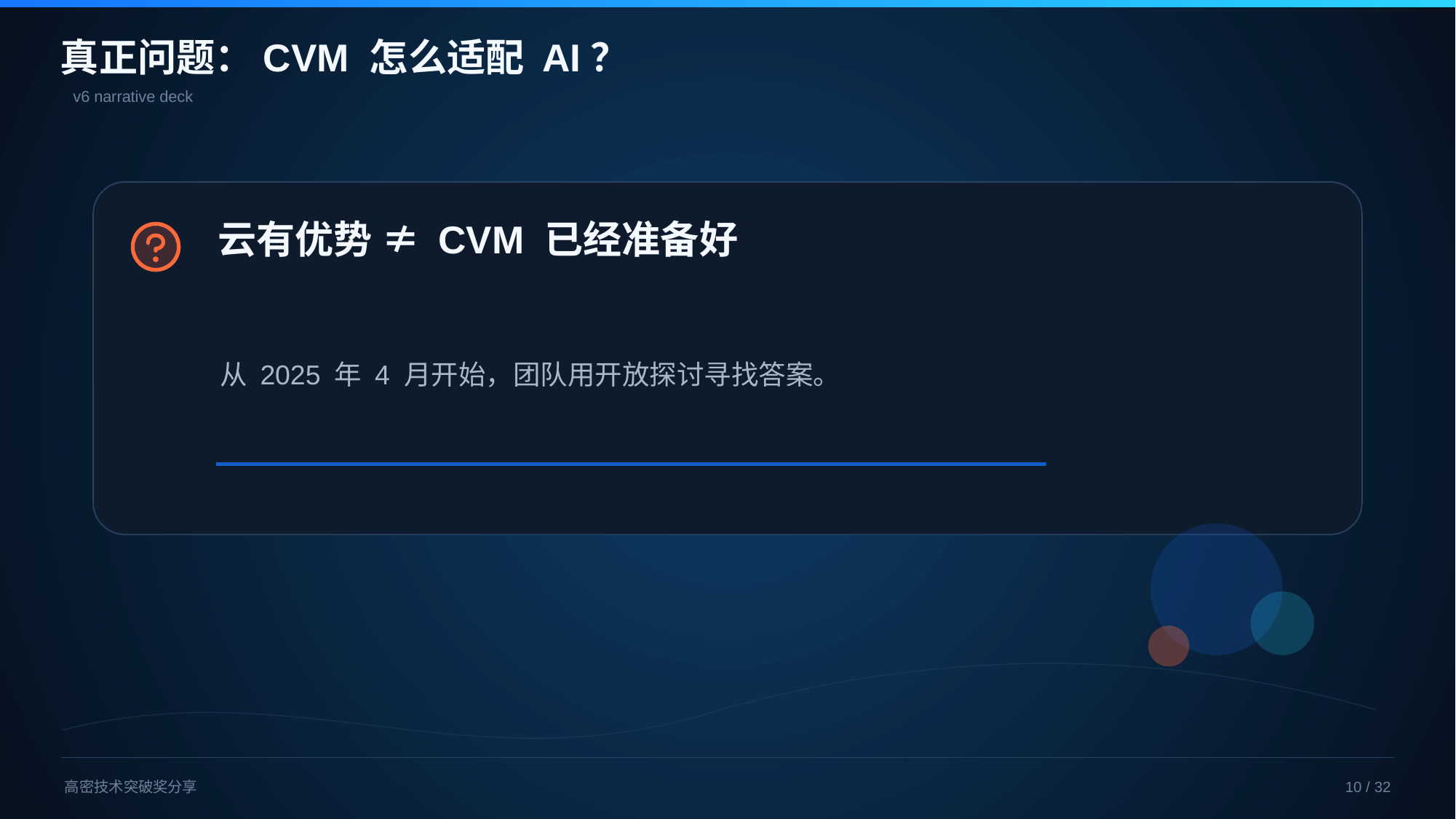

真正问题：CVM 怎么适配 AI？
v6 narrative deck

云有优势 ≠ CVM 已经准备好

从 2025 年 4 月开始，团队用开放探讨寻找答案。

高密技术突破奖分享
10 / 32